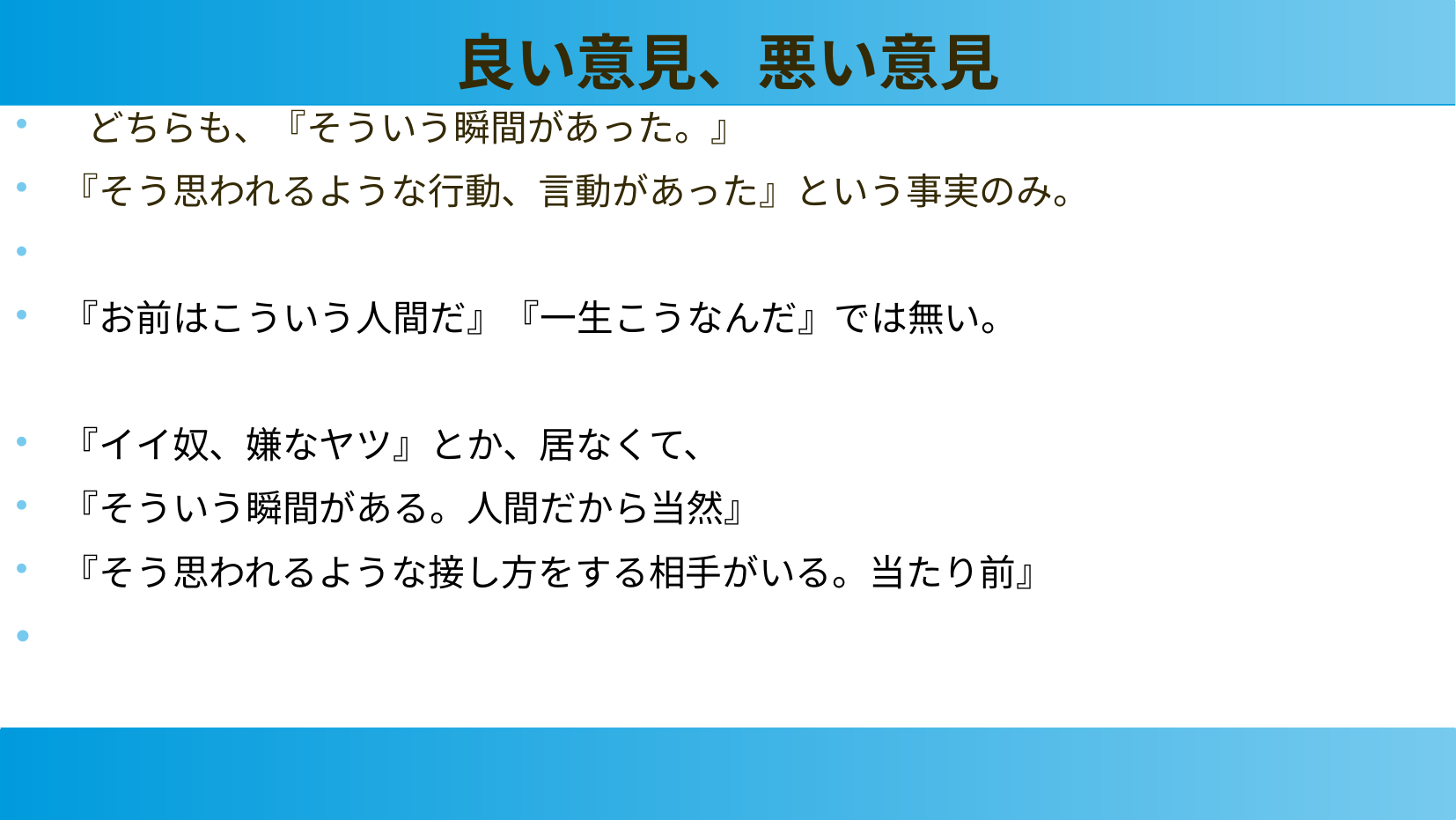

良い意見、悪い意見
  どちらも、『そういう瞬間があった。』
『そう思われるような行動、言動があった』という事実のみ。

『お前はこういう人間だ』『一生こうなんだ』では無い。

『イイ奴、嫌なヤツ』とか、居なくて、
『そういう瞬間がある。人間だから当然』
『そう思われるような接し方をする相手がいる。当たり前』